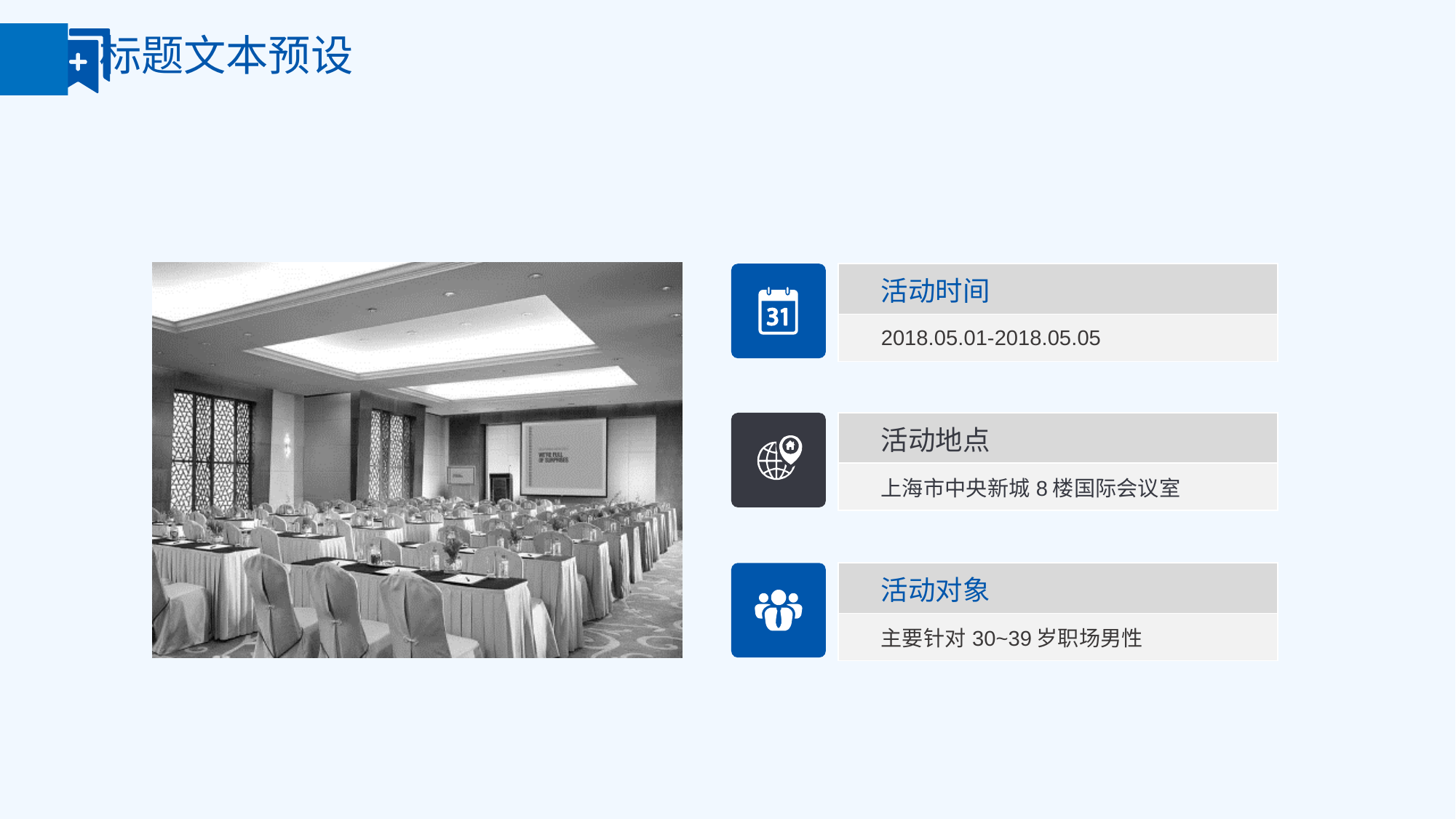

标题文本预设

| 活动时间 |
| --- |
| 2018.05.01-2018.05.05 |

| 活动地点 |
| --- |
| 上海市中央新城8楼国际会议室 |

| 活动对象 |
| --- |
| 主要针对30~39岁职场男性 |